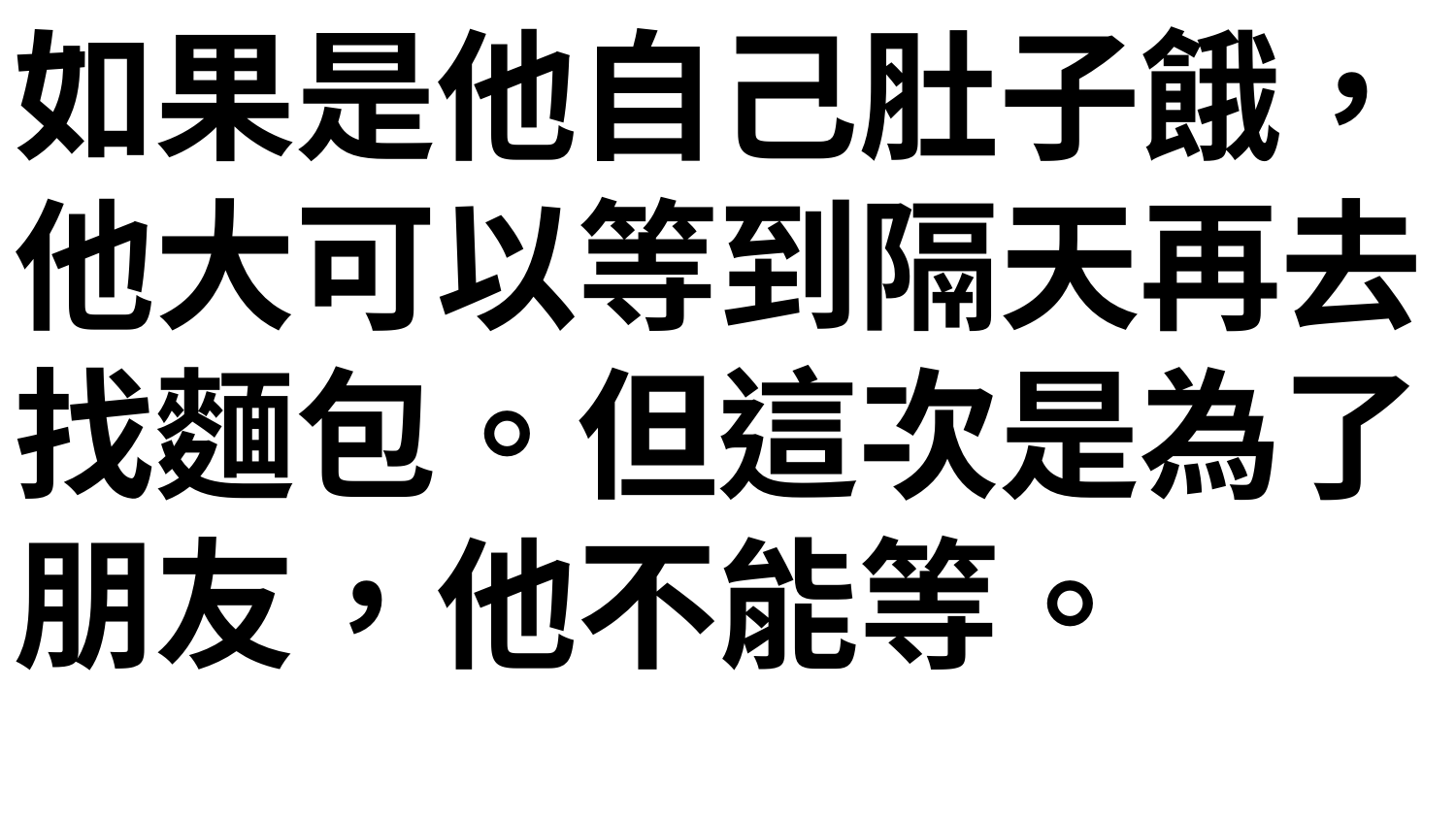

如果是他自己肚子餓，他大可以等到隔天再去找麵包。但這次是為了朋友，他不能等。